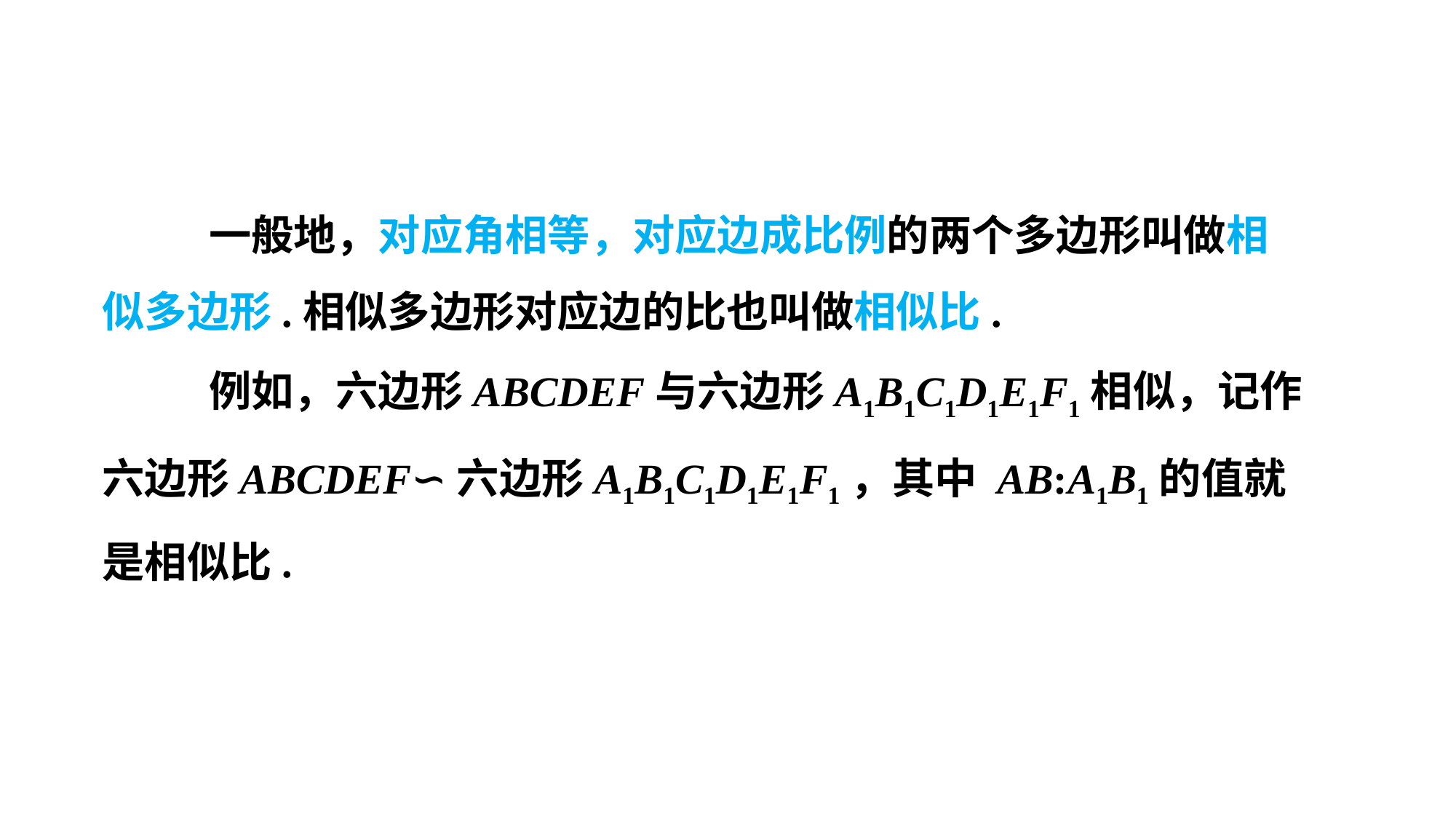

一般地，对应角相等，对应边成比例的两个多边形叫做相似多边形.相似多边形对应边的比也叫做相似比.
例如，六边形ABCDEF与六边形A1B1C1D1E1F1相似，记作六边形ABCDEF∽六边形A1B1C1D1E1F1，其中 AB:A1B1的值就是相似比.